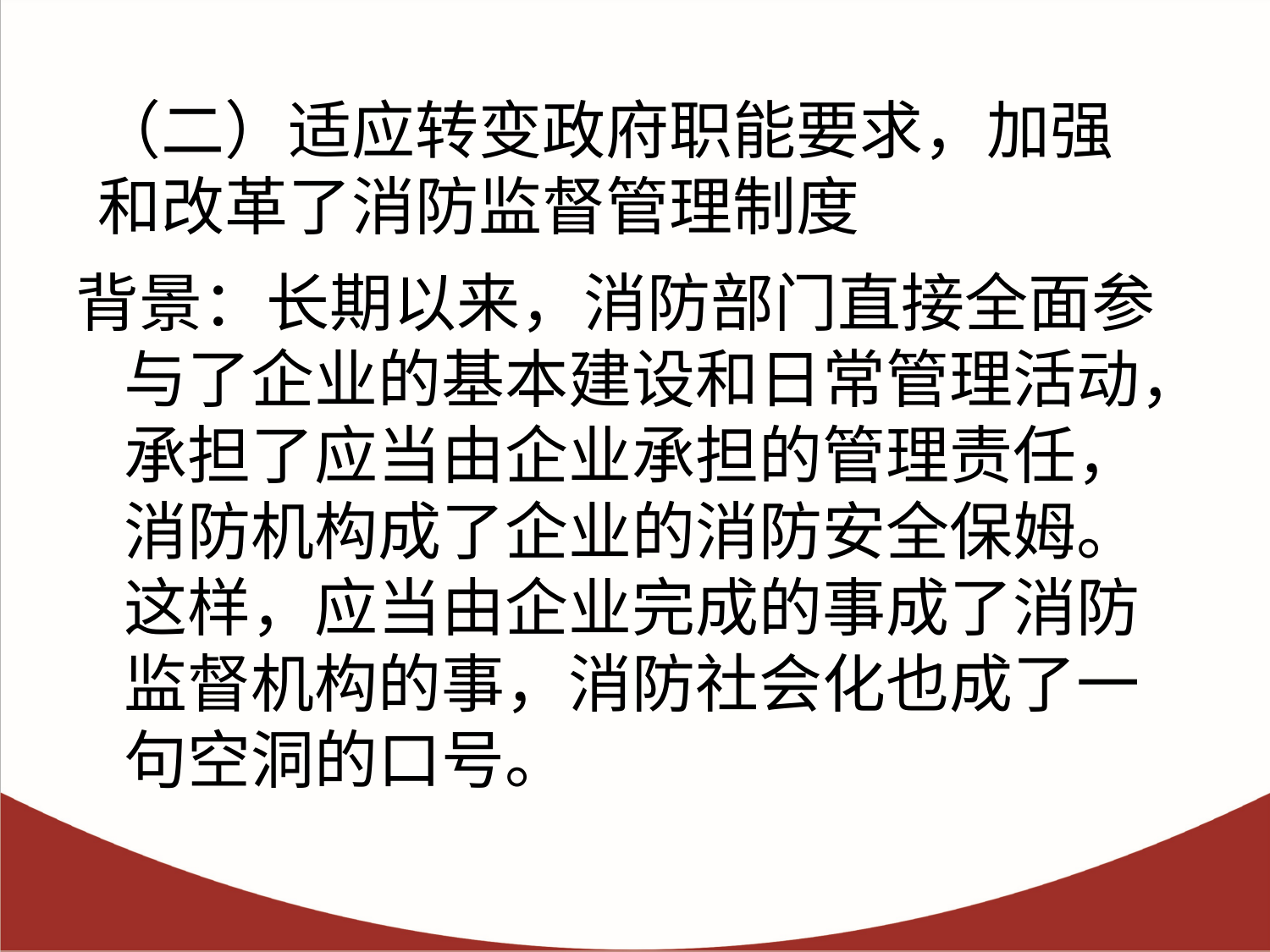

# （二）适应转变政府职能要求，加强和改革了消防监督管理制度
背景：长期以来，消防部门直接全面参与了企业的基本建设和日常管理活动，承担了应当由企业承担的管理责任，消防机构成了企业的消防安全保姆。这样，应当由企业完成的事成了消防监督机构的事，消防社会化也成了一句空洞的口号。